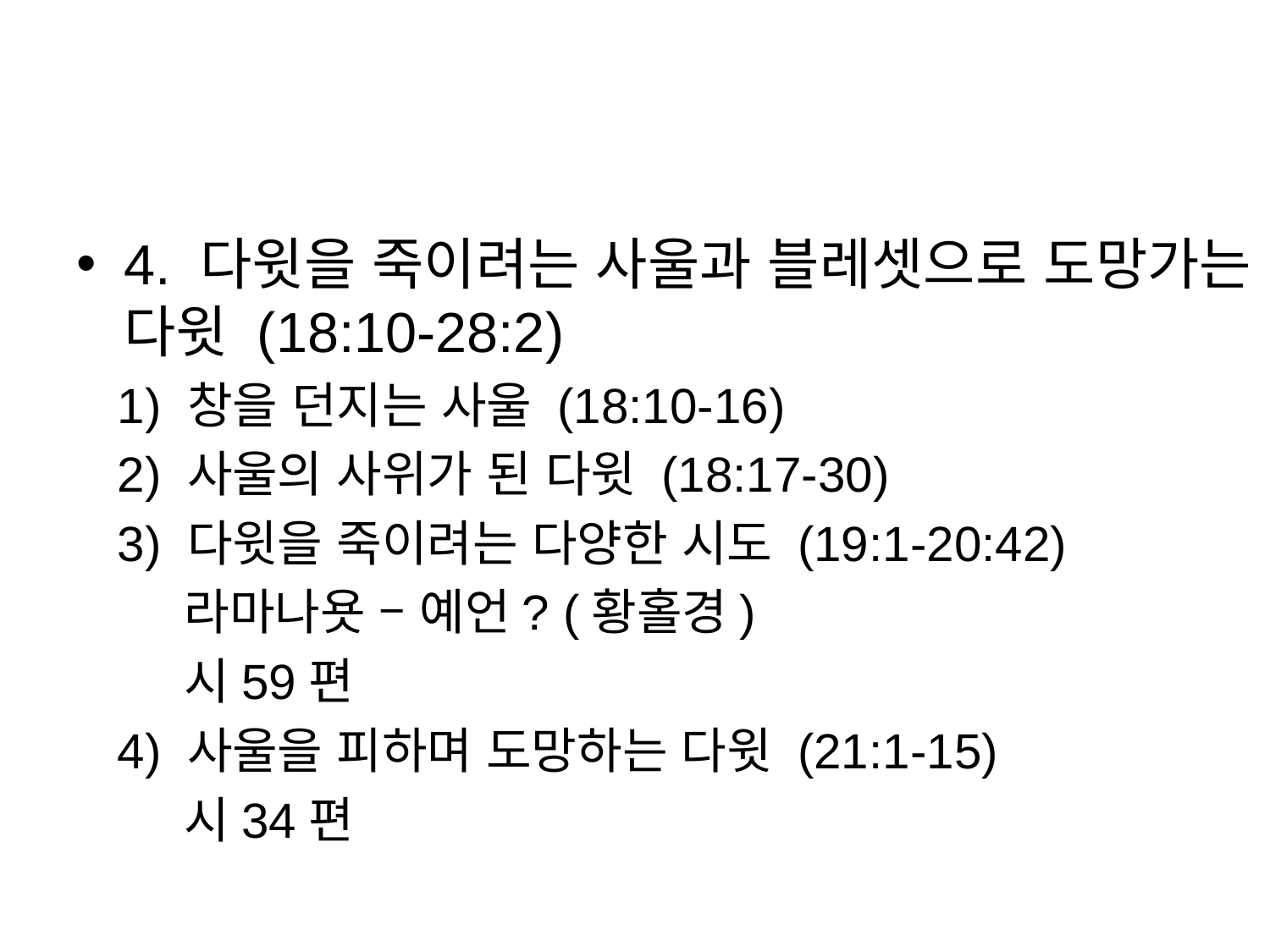

#
4. 다윗을 죽이려는 사울과 블레셋으로 도망가는 다윗 (18:10-28:2)
   1) 창을 던지는 사울 (18:10-16)
   2) 사울의 사위가 된 다윗 (18:17-30)
   3) 다윗을 죽이려는 다양한 시도 (19:1-20:42)
       라마나욧 – 예언? (황홀경)
       시59편
   4) 사울을 피하며 도망하는 다윗 (21:1-15)
       시34편